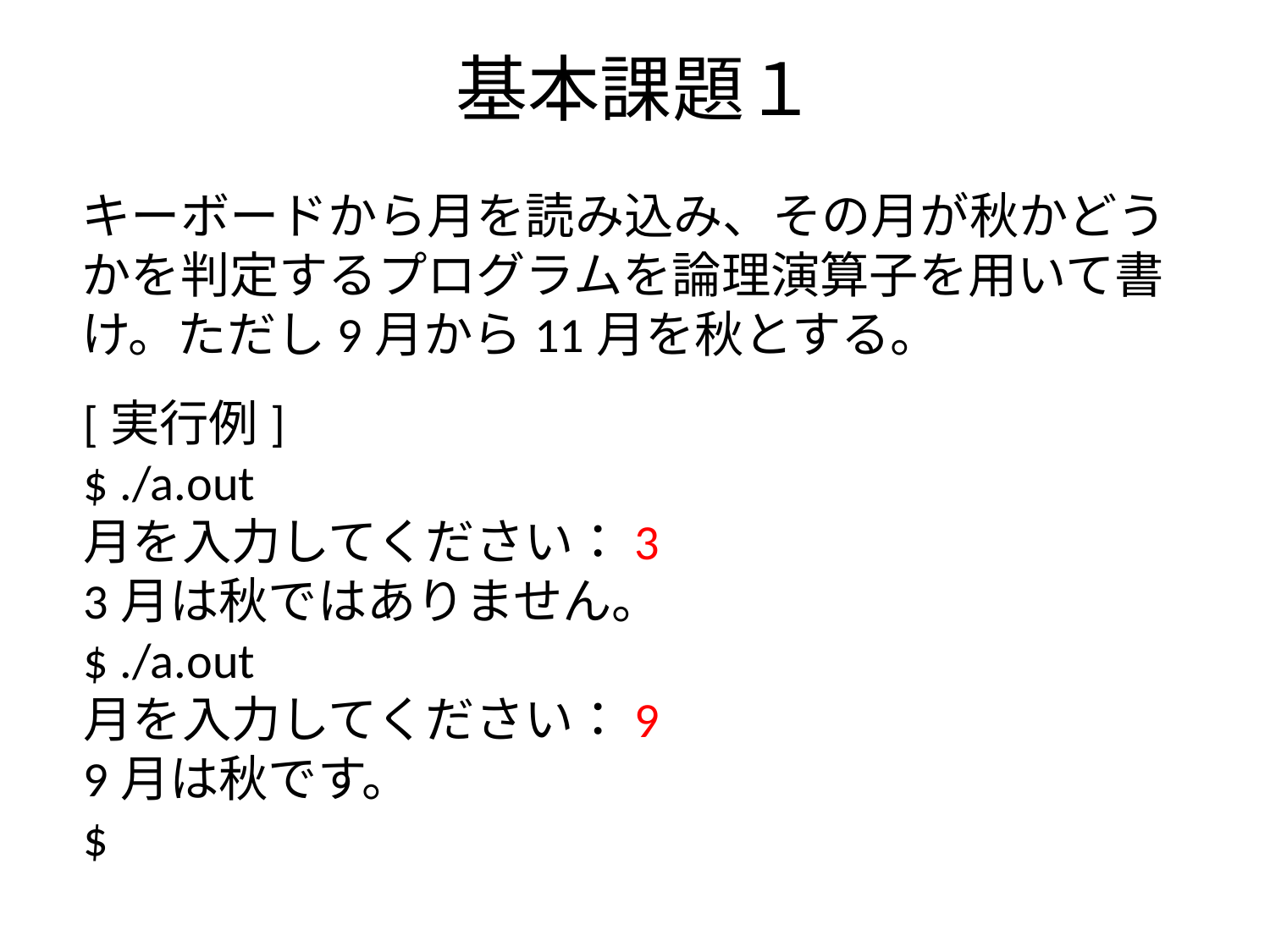

# 基本課題１
キーボードから月を読み込み、その月が秋かどうかを判定するプログラムを論理演算子を用いて書け。ただし9月から11月を秋とする。
[実行例]
$ ./a.out
月を入力してください：3
3月は秋ではありません。
$ ./a.out
月を入力してください：9
9月は秋です。
$